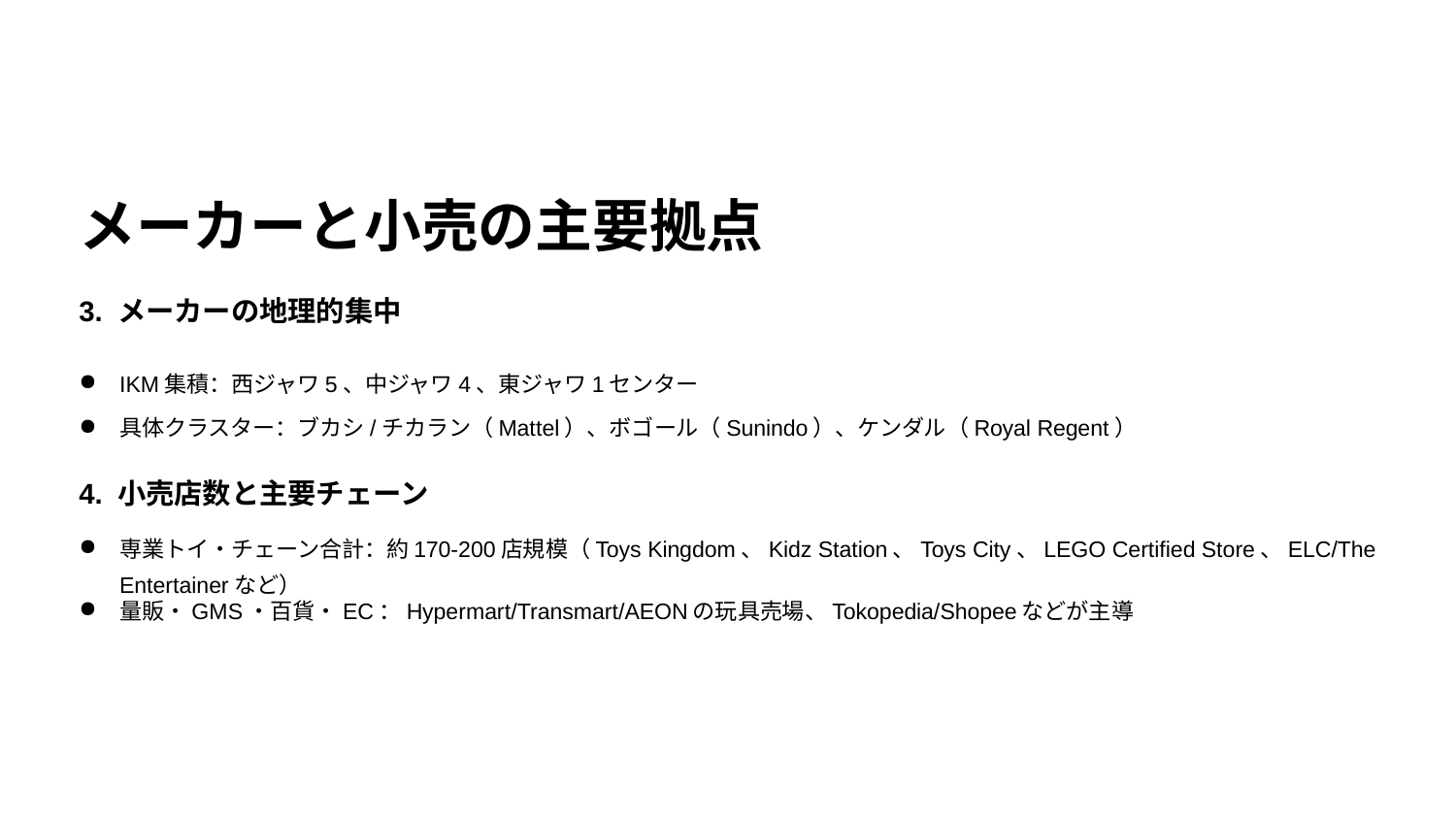

メーカーと小売の主要拠点
3. メーカーの地理的集中
IKM集積：西ジャワ5、中ジャワ4、東ジャワ1センター
具体クラスター：ブカシ/チカラン（Mattel）、ボゴール（Sunindo）、ケンダル（Royal Regent）
4. 小売店数と主要チェーン
専業トイ・チェーン合計：約170-200店規模（Toys Kingdom、Kidz Station、Toys City、LEGO Certified Store、ELC/The Entertainerなど）
量販・GMS・百貨・EC：Hypermart/Transmart/AEONの玩具売場、Tokopedia/Shopeeなどが主導